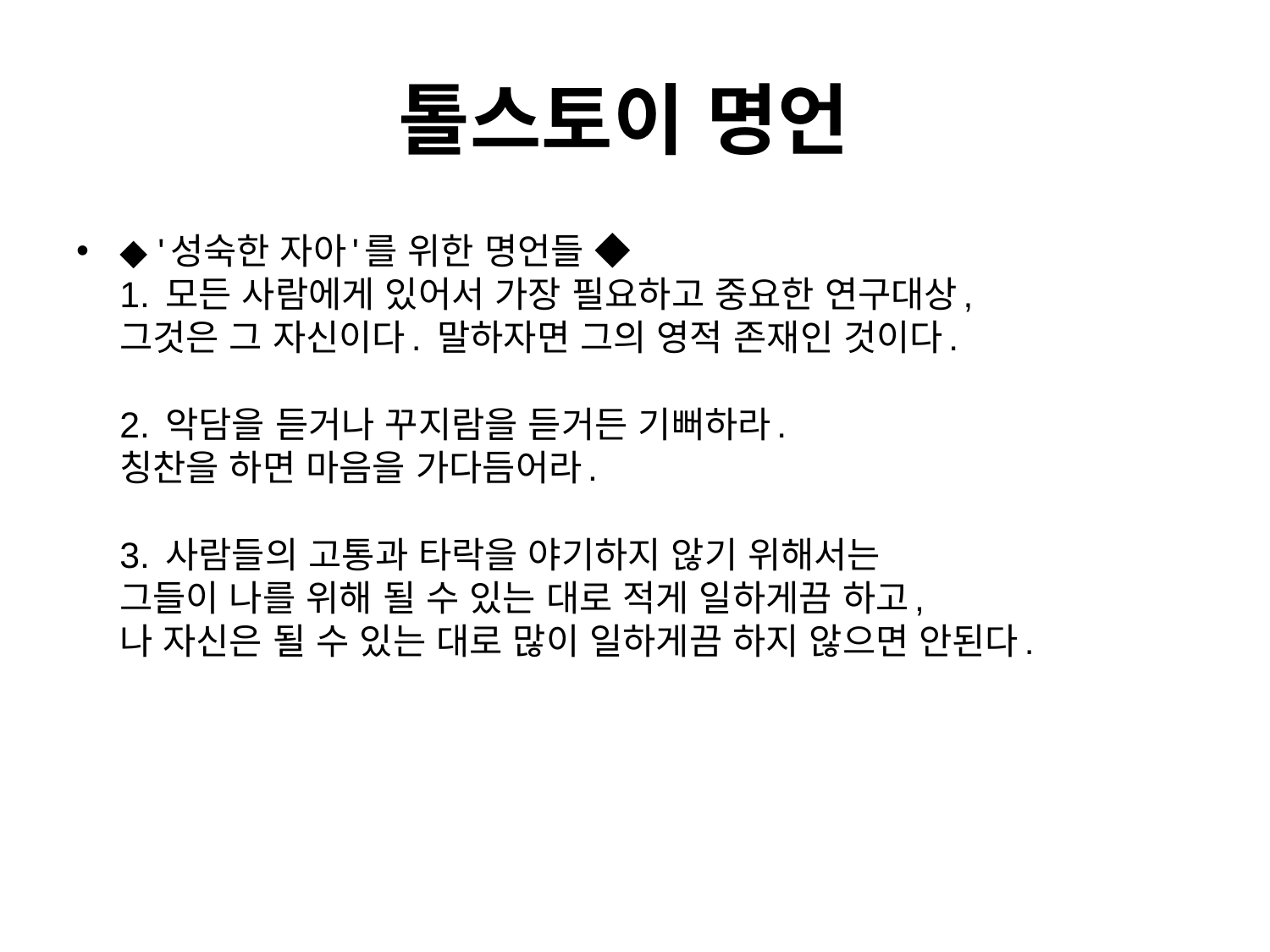

# 톨스토이 명언
◆ '성숙한 자아'를 위한 명언들 ◆
1. 모든 사람에게 있어서 가장 필요하고 중요한 연구대상,
그것은 그 자신이다. 말하자면 그의 영적 존재인 것이다.
2. 악담을 듣거나 꾸지람을 듣거든 기뻐하라.
칭찬을 하면 마음을 가다듬어라.
3. 사람들의 고통과 타락을 야기하지 않기 위해서는
그들이 나를 위해 될 수 있는 대로 적게 일하게끔 하고,
나 자신은 될 수 있는 대로 많이 일하게끔 하지 않으면 안된다.